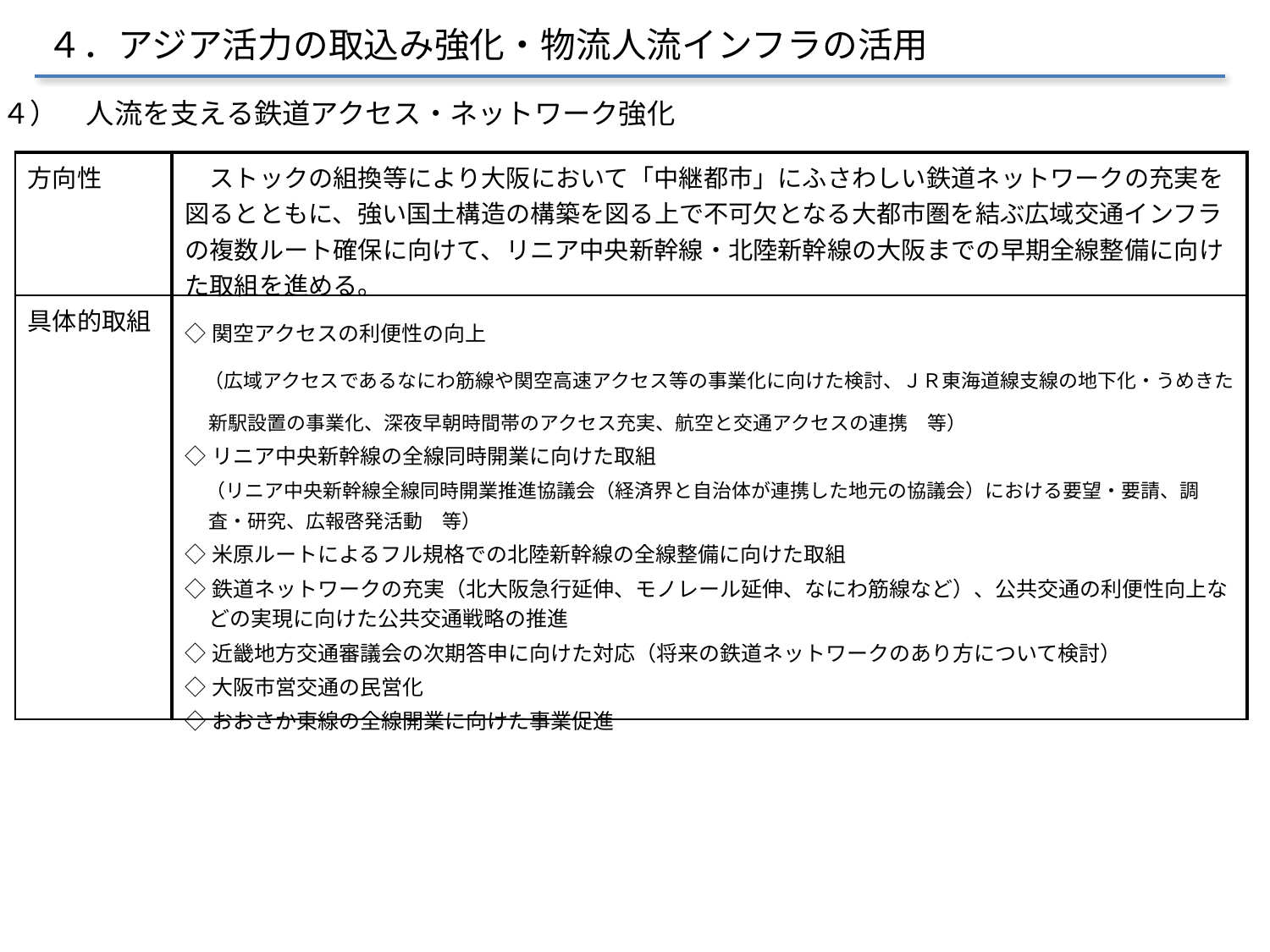

４．アジア活力の取込み強化・物流人流インフラの活用
（４）　人流を支える鉄道アクセス・ネットワーク強化
| 方向性 | ストックの組換等により大阪において「中継都市」にふさわしい鉄道ネットワークの充実を図るとともに、強い国土構造の構築を図る上で不可欠となる大都市圏を結ぶ広域交通インフラの複数ルート確保に向けて、リニア中央新幹線・北陸新幹線の大阪までの早期全線整備に向けた取組を進める。 |
| --- | --- |
| 具体的取組 | ◇関空アクセスの利便性の向上 　（広域アクセスであるなにわ筋線や関空高速アクセス等の事業化に向けた検討、ＪＲ東海道線支線の地下化・うめきた新駅設置の事業化、深夜早朝時間帯のアクセス充実、航空と交通アクセスの連携　等） ◇リニア中央新幹線の全線同時開業に向けた取組 　（リニア中央新幹線全線同時開業推進協議会（経済界と自治体が連携した地元の協議会）における要望・要請、調査・研究、広報啓発活動　等） ◇米原ルートによるフル規格での北陸新幹線の全線整備に向けた取組 ◇鉄道ネットワークの充実（北大阪急行延伸、モノレール延伸、なにわ筋線など）、公共交通の利便性向上などの実現に向けた公共交通戦略の推進 ◇近畿地方交通審議会の次期答申に向けた対応（将来の鉄道ネットワークのあり方について検討） ◇大阪市営交通の民営化 ◇おおさか東線の全線開業に向けた事業促進 |